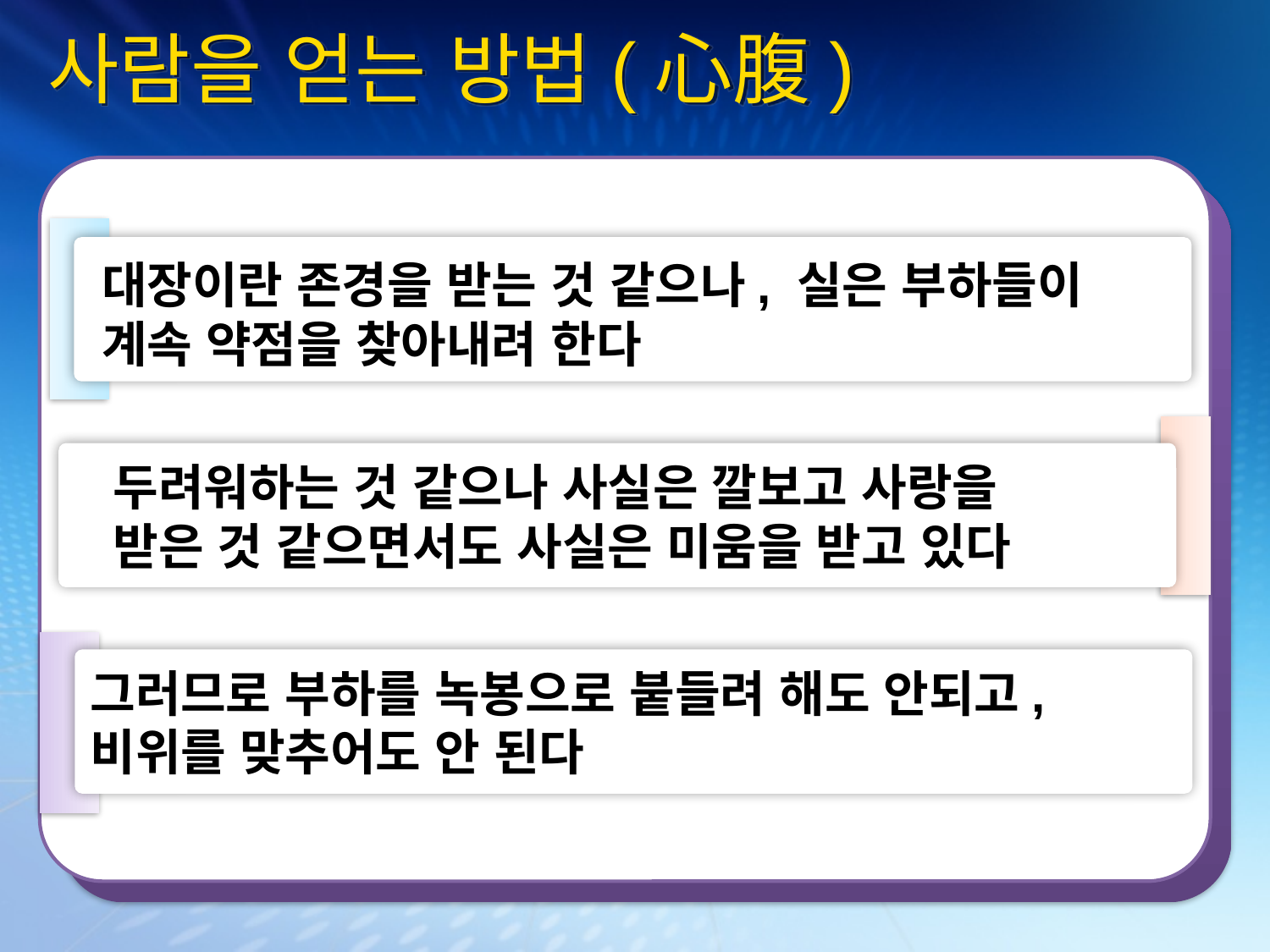

사람을 얻는 방법(心腹)

대장이란 존경을 받는 것 같으나, 실은 부하들이 계속 약점을 찾아내려 한다

  두려워하는 것 같으나 사실은 깔보고 사랑을
  받은 것 같으면서도 사실은 미움을 받고 있다

그러므로 부하를 녹봉으로 붙들려 해도 안되고,비위를 맞추어도 안 된다.